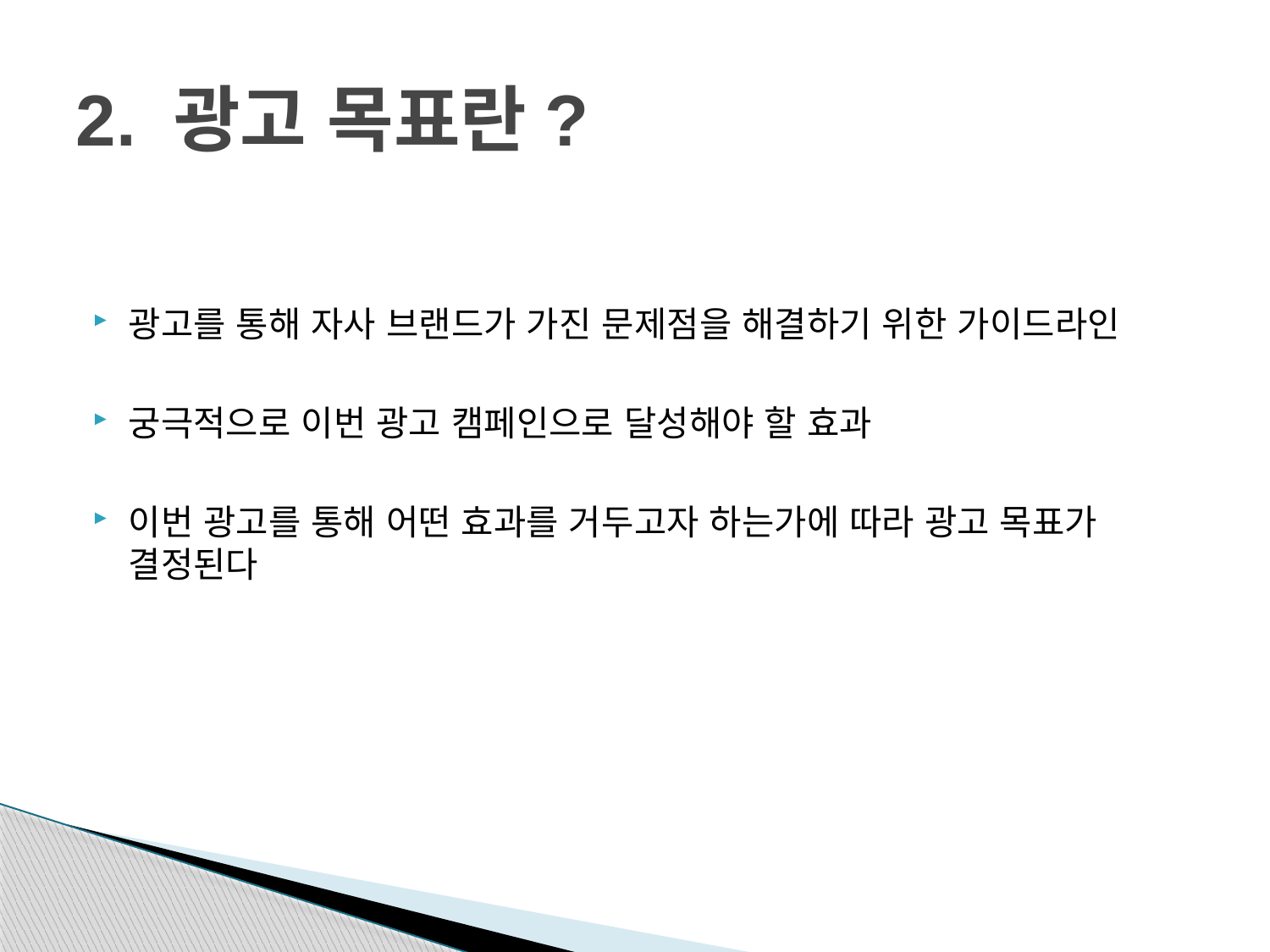

# 2. 광고 목표란?
광고를 통해 자사 브랜드가 가진 문제점을 해결하기 위한 가이드라인

궁극적으로 이번 광고 캠페인으로 달성해야 할 효과

이번 광고를 통해 어떤 효과를 거두고자 하는가에 따라 광고 목표가 결정된다